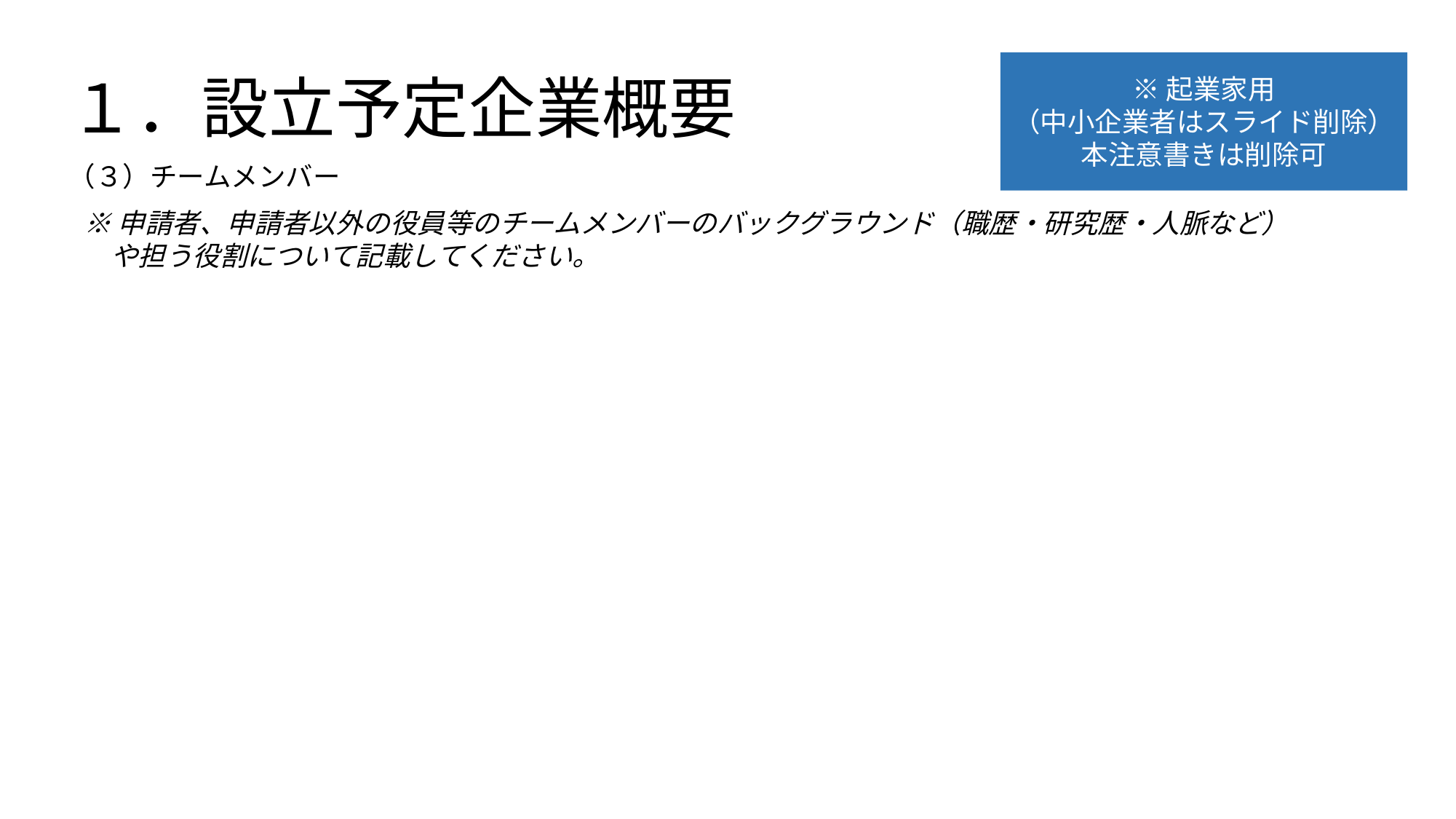

# １．設立予定企業概要
※起業家用
（中小企業者はスライド削除）
本注意書きは削除可
（３）チームメンバー
※申請者、申請者以外の役員等のチームメンバーのバックグラウンド（職歴・研究歴・人脈など）
　や担う役割について記載してください。